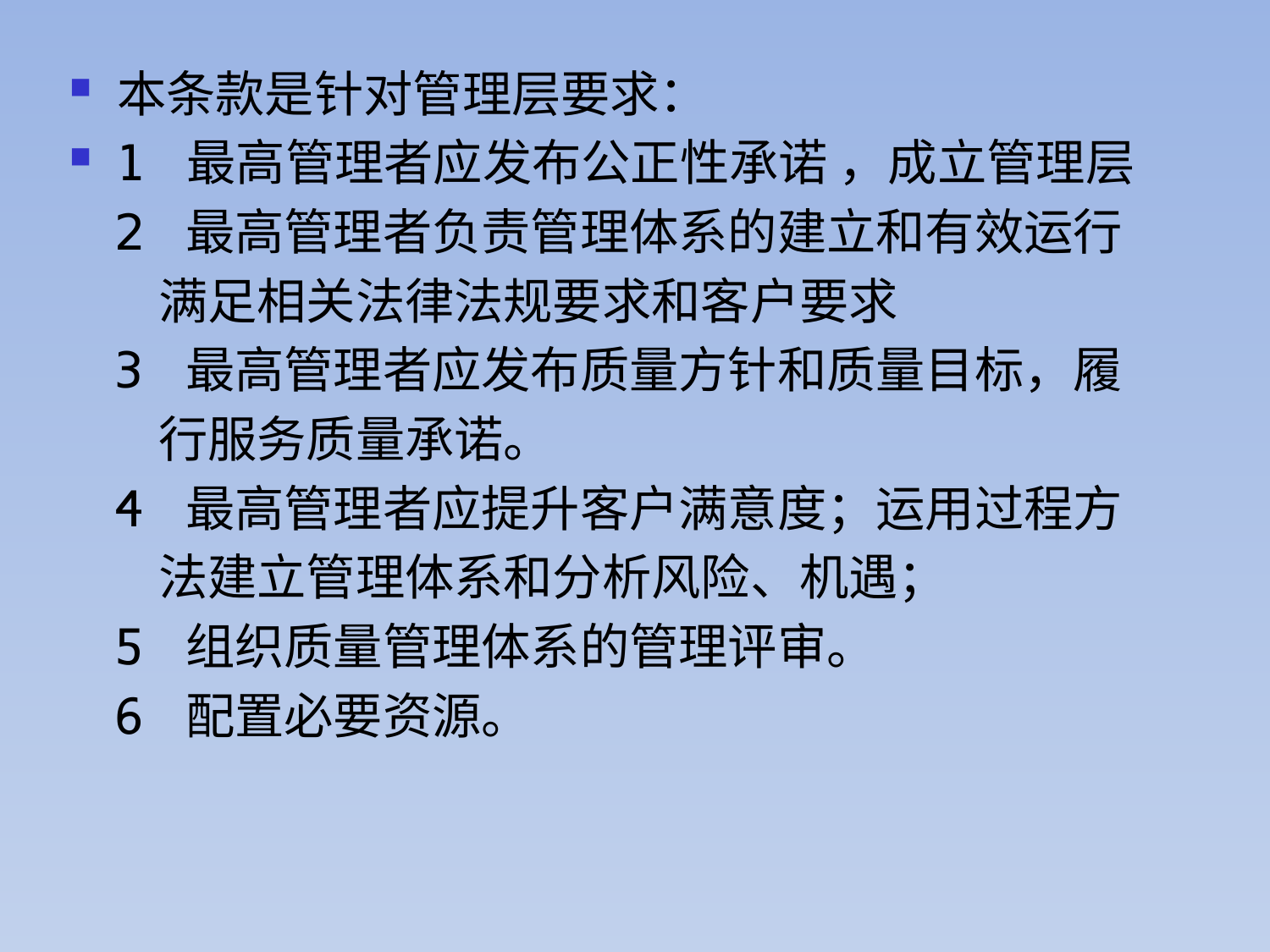

本条款是针对管理层要求：
1  最高管理者应发布公正性承诺 ，成立管理层
   2  最高管理者负责管理体系的建立和有效运行
       满足相关法律法规要求和客户要求
   3  最高管理者应发布质量方针和质量目标，履
       行服务质量承诺。
   4  最高管理者应提升客户满意度；运用过程方
       法建立管理体系和分析风险、机遇；
   5  组织质量管理体系的管理评审。
   6  配置必要资源。